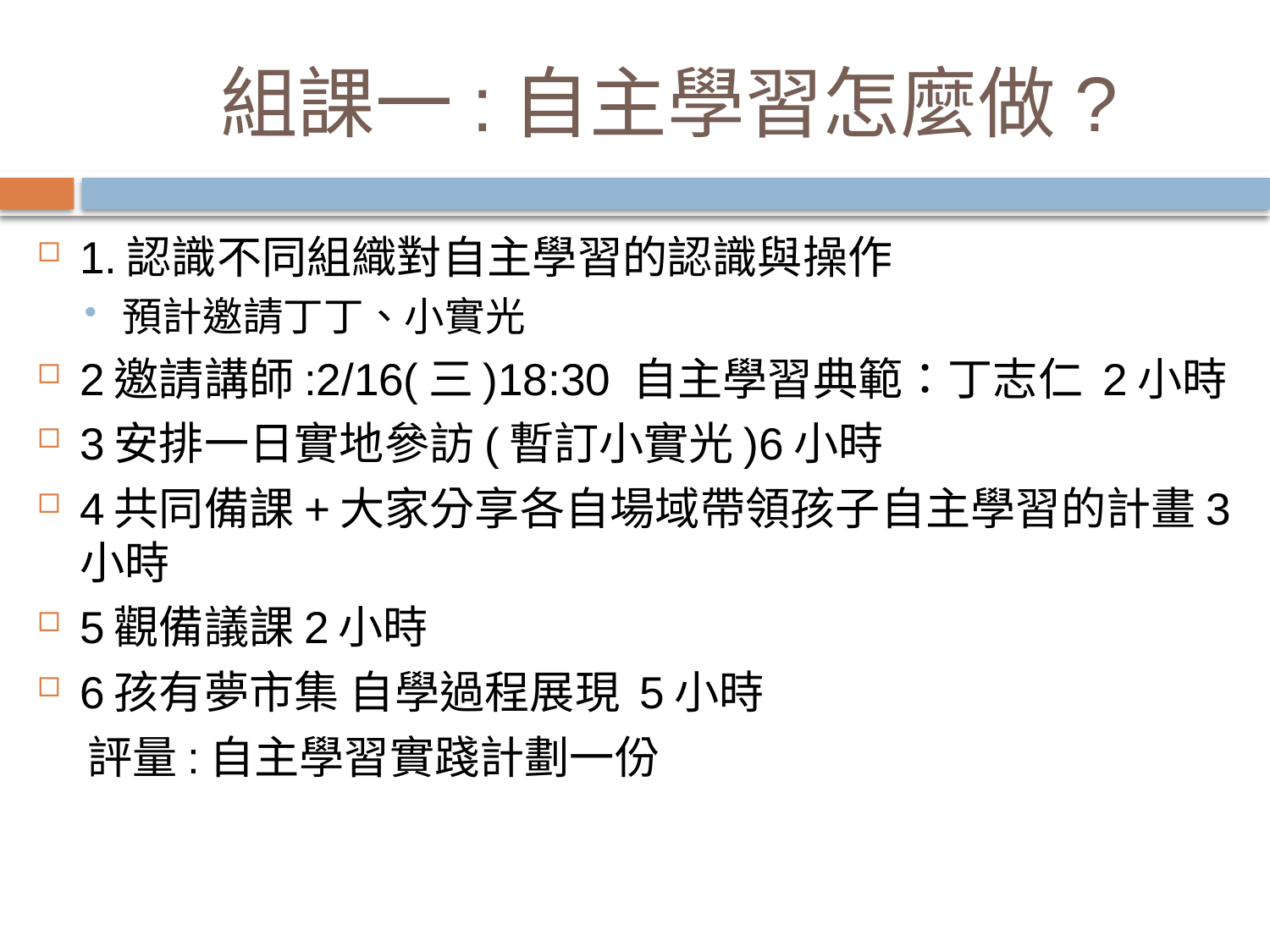

# 組課一:自主學習怎麼做?
1.認識不同組織對自主學習的認識與操作
預計邀請丁丁、小實光
2邀請講師:2/16(三)18:30 自主學習典範：丁志仁 2小時
3安排一日實地參訪(暫訂小實光)6小時
4共同備課+大家分享各自場域帶領孩子自主學習的計畫3小時
5觀備議課2小時
6孩有夢市集 自學過程展現 5小時
    評量:自主學習實踐計劃一份